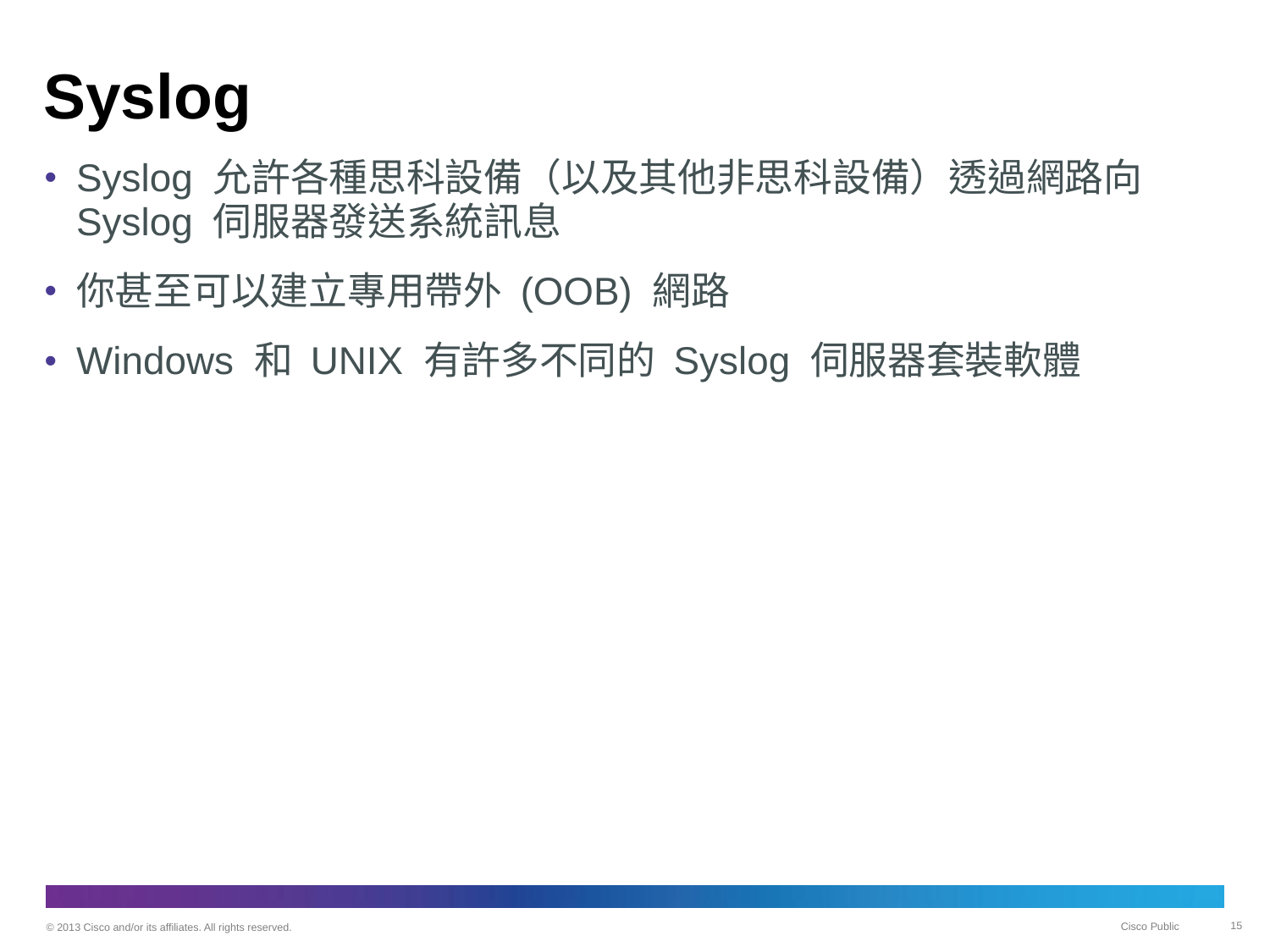

# Syslog
Syslog 允許各種思科設備（以及其他非思科設備）透過網路向Syslog 伺服器發送系統訊息
你甚至可以建立專用帶外 (OOB) 網路
Windows 和 UNIX 有許多不同的 Syslog 伺服器套裝軟體